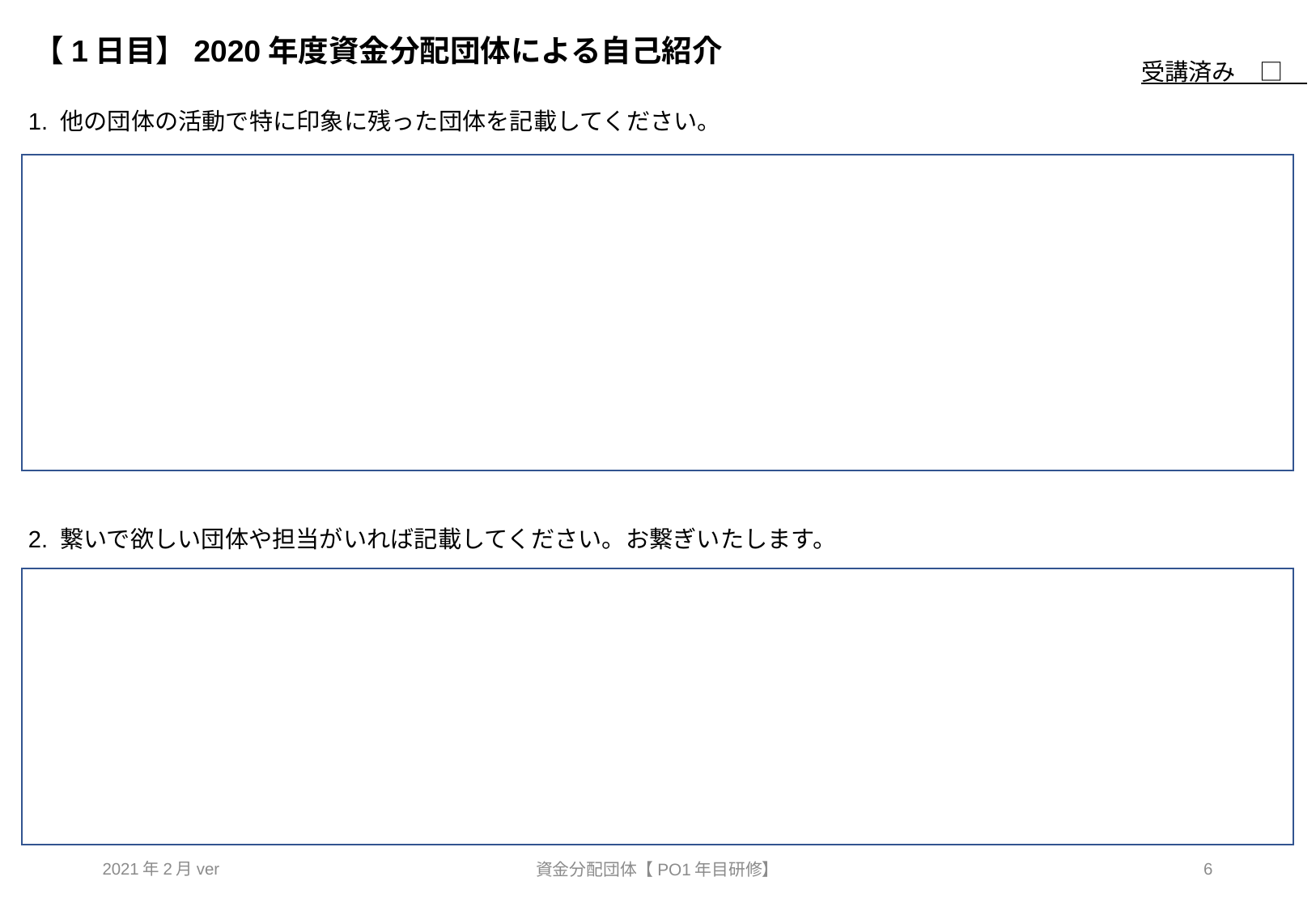

# 【1日目】2020年度資金分配団体による自己紹介
受講済み　□
1. 他の団体の活動で特に印象に残った団体を記載してください。

2. 繋いで欲しい団体や担当がいれば記載してください。お繋ぎいたします。

2021年2月ver
資金分配団体【PO1年目研修】
6